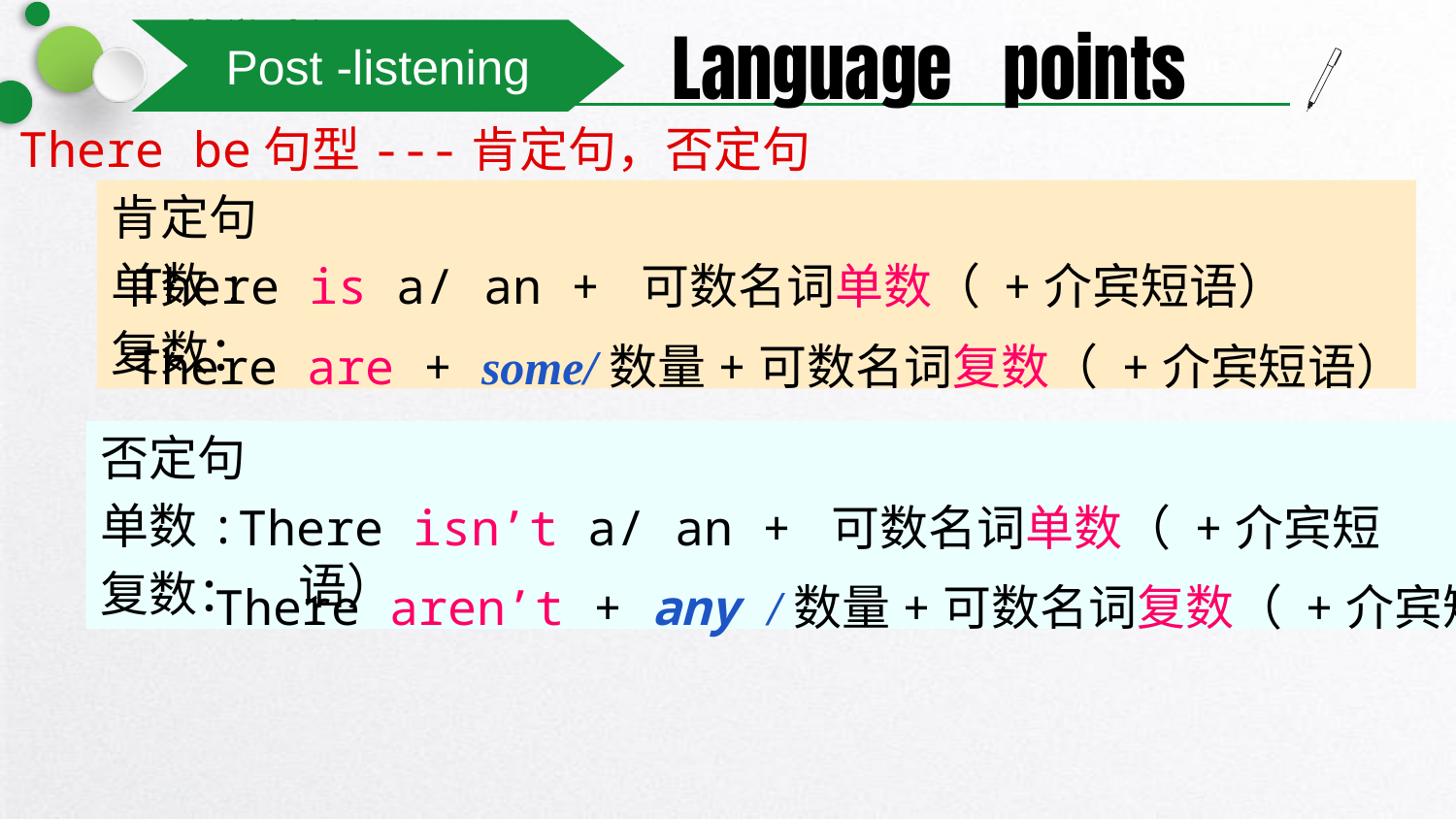

Post -listening
Language   points
There be句型---肯定句，否定句
肯定句
单数:
复数：
There is a/ an + 可数名词单数（ +介宾短语）
There are + some/数量+可数名词复数（ +介宾短语）
否定句
单数:
复数：
There isn’t a/ an + 可数名词单数（ +介宾短语）
There aren’t + any /数量+可数名词复数（ +介宾短语）